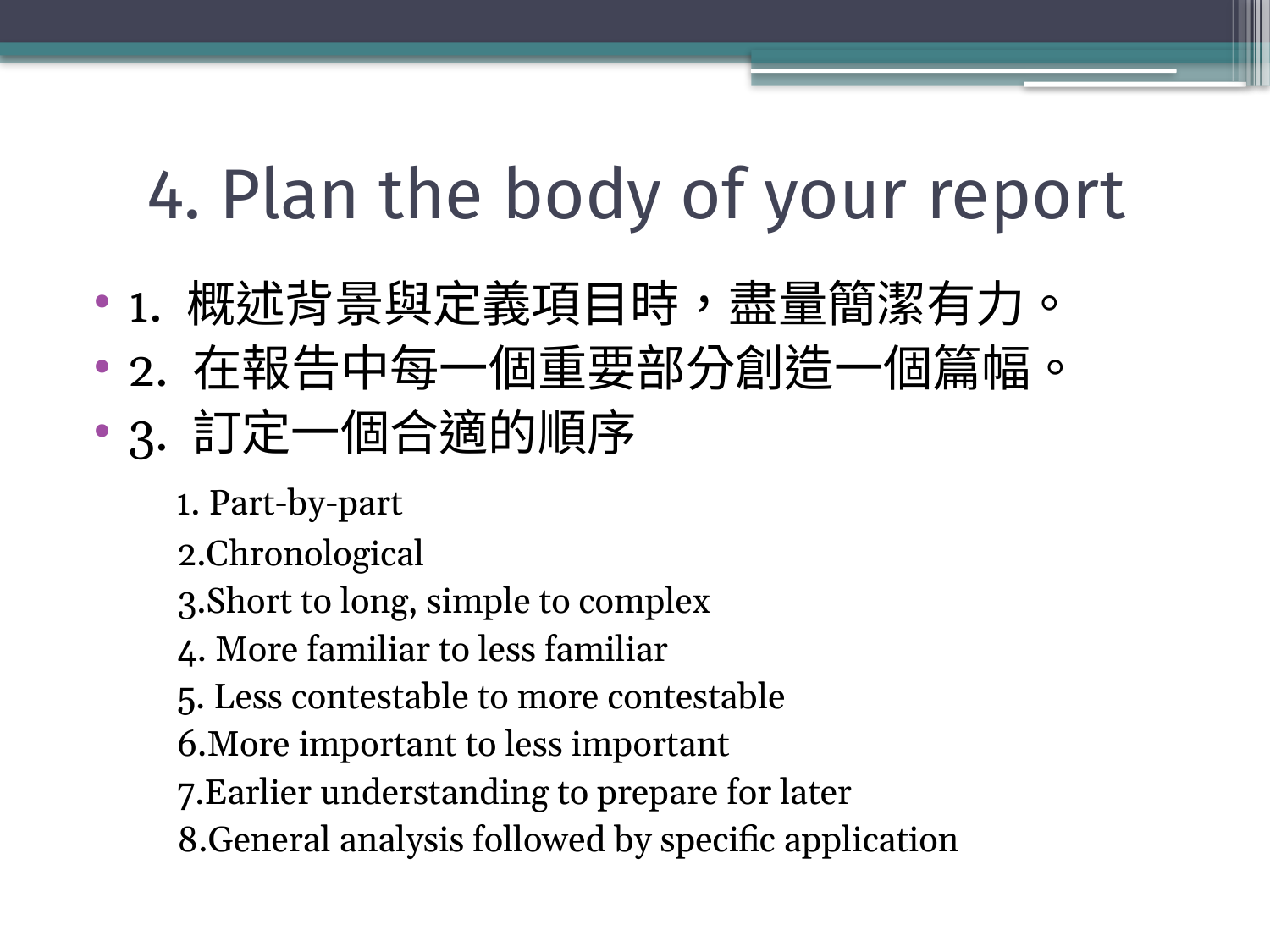

# 4. Plan the body of your report
1. 概述背景與定義項目時，盡量簡潔有力。
2. 在報告中每一個重要部分創造一個篇幅。
3. 訂定一個合適的順序
       1. Part-by-part
          2.Chronological
          3.Short to long, simple to complex
          4. More familiar to less familiar
          5. Less contestable to more contestable
          6.More important to less important
          7.Earlier understanding to prepare for later
          8.General analysis followed by specific application